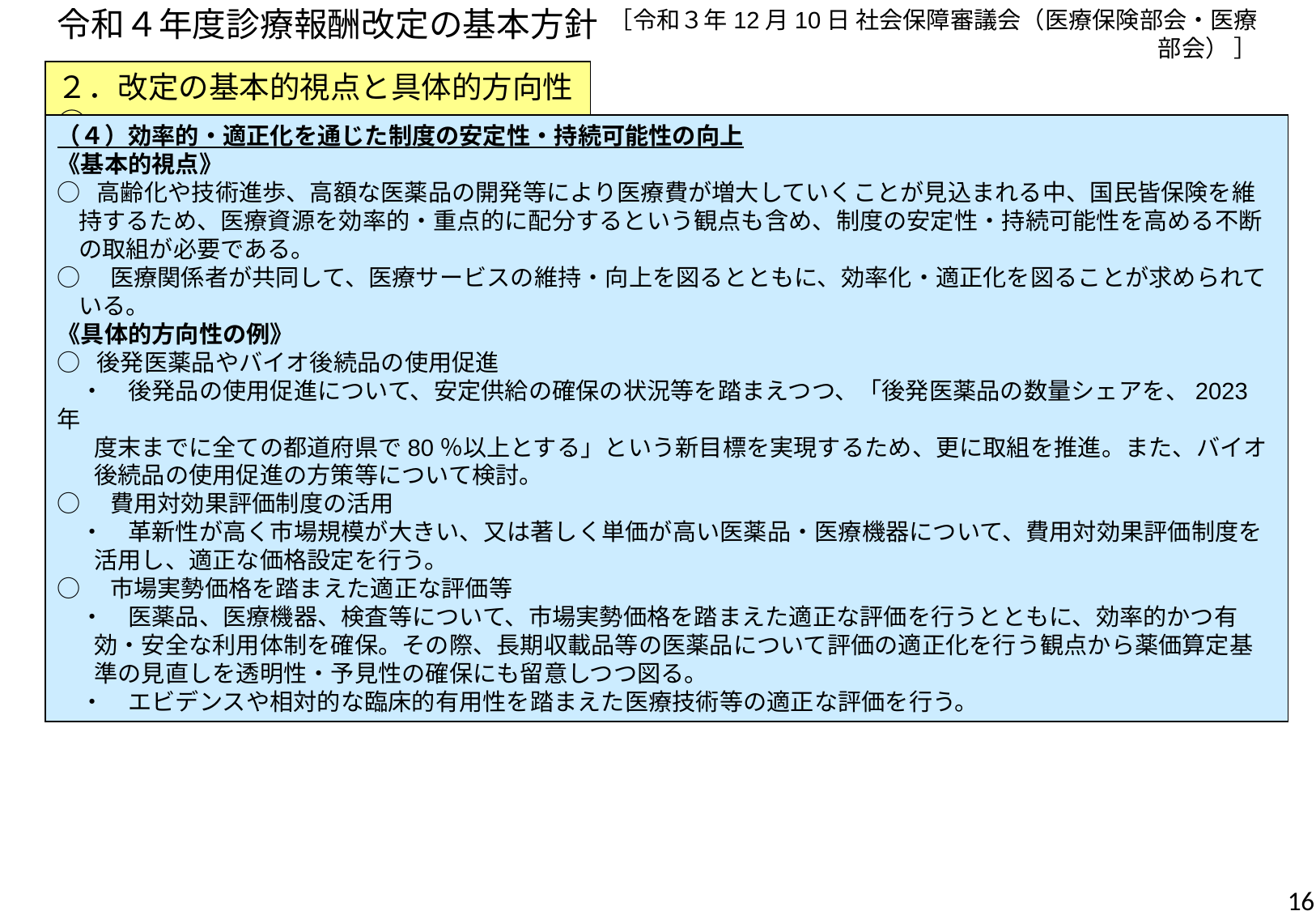

# 令和４年度診療報酬改定の基本方針
［令和３年12月10日 社会保障審議会（医療保険部会・医療部会） ］
２．改定の基本的視点と具体的方向性⑦
（４）効率的・適正化を通じた制度の安定性・持続可能性の向上
《基本的視点》
○  高齢化や技術進歩、高額な医薬品の開発等により医療費が増大していくことが見込まれる中、国民皆保険を維
   持するため、医療資源を効率的・重点的に配分するという観点も含め、制度の安定性・持続可能性を高める不断
   の取組が必要である。
○　医療関係者が共同して、医療サービスの維持・向上を図るとともに、効率化・適正化を図ることが求められて
   いる。
《具体的方向性の例》
○  後発医薬品やバイオ後続品の使用促進
　・　後発品の使用促進について、安定供給の確保の状況等を踏まえつつ、「後発医薬品の数量シェアを、2023年
      度末までに全ての都道府県で80％以上とする」という新目標を実現するため、更に取組を推進。また、バイオ
      後続品の使用促進の方策等について検討。
○　費用対効果評価制度の活用
　・　革新性が高く市場規模が大きい、又は著しく単価が高い医薬品・医療機器について、費用対効果評価制度を
      活用し、適正な価格設定を行う。
○　市場実勢価格を踏まえた適正な評価等
　・　医薬品、医療機器、検査等について、市場実勢価格を踏まえた適正な評価を行うとともに、効率的かつ有
      効・安全な利用体制を確保。その際、長期収載品等の医薬品について評価の適正化を行う観点から薬価算定基
      準の見直しを透明性・予見性の確保にも留意しつつ図る。
　・　エビデンスや相対的な臨床的有用性を踏まえた医療技術等の適正な評価を行う。
16